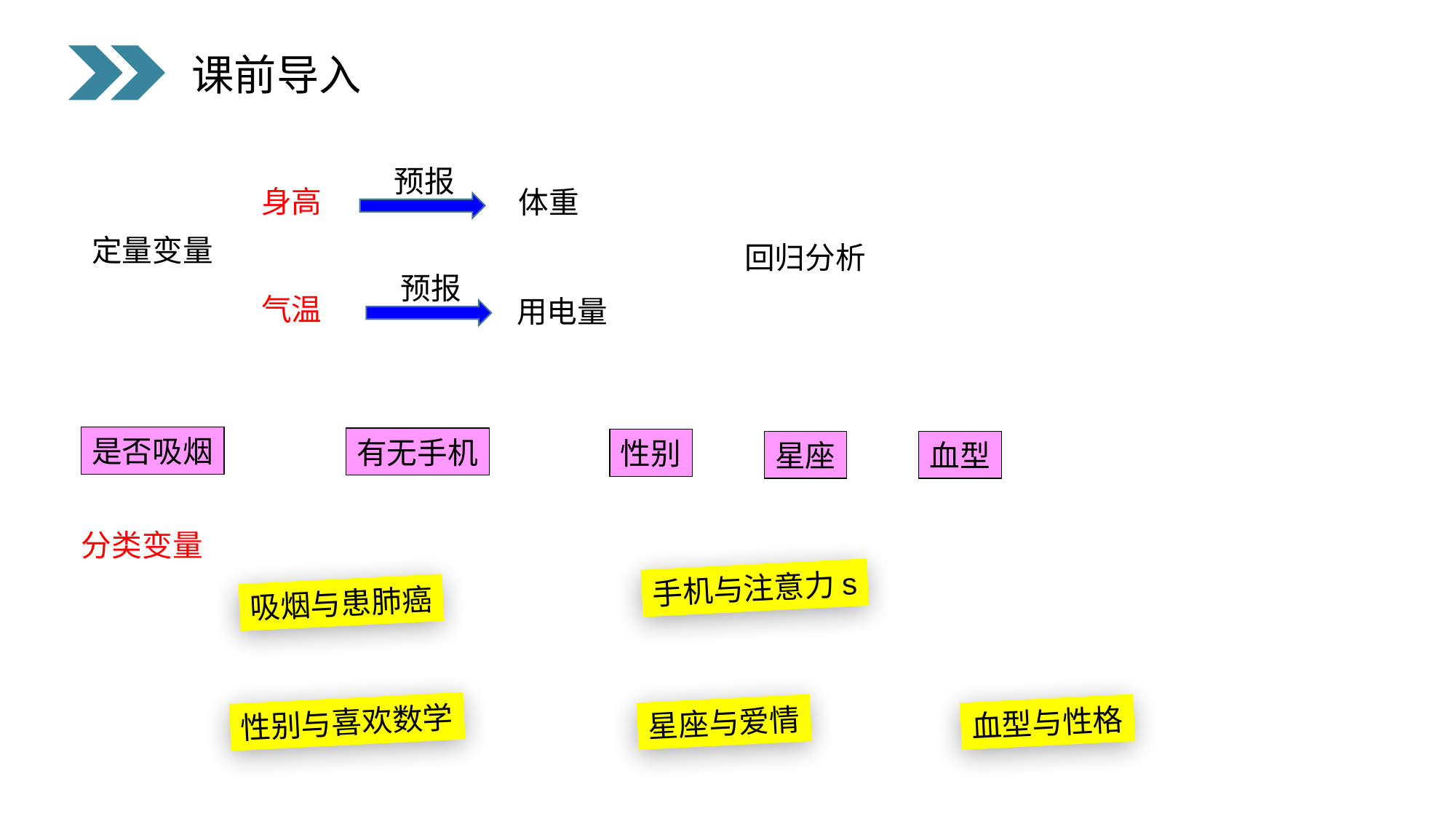

课前导入
预报

身高
体重
定量变量
回归分析
预报

气温
用电量
是否吸烟
有无手机
性别
星座
血型
分类变量
手机与注意力s
吸烟与患肺癌
性别与喜欢数学
血型与性格
星座与爱情